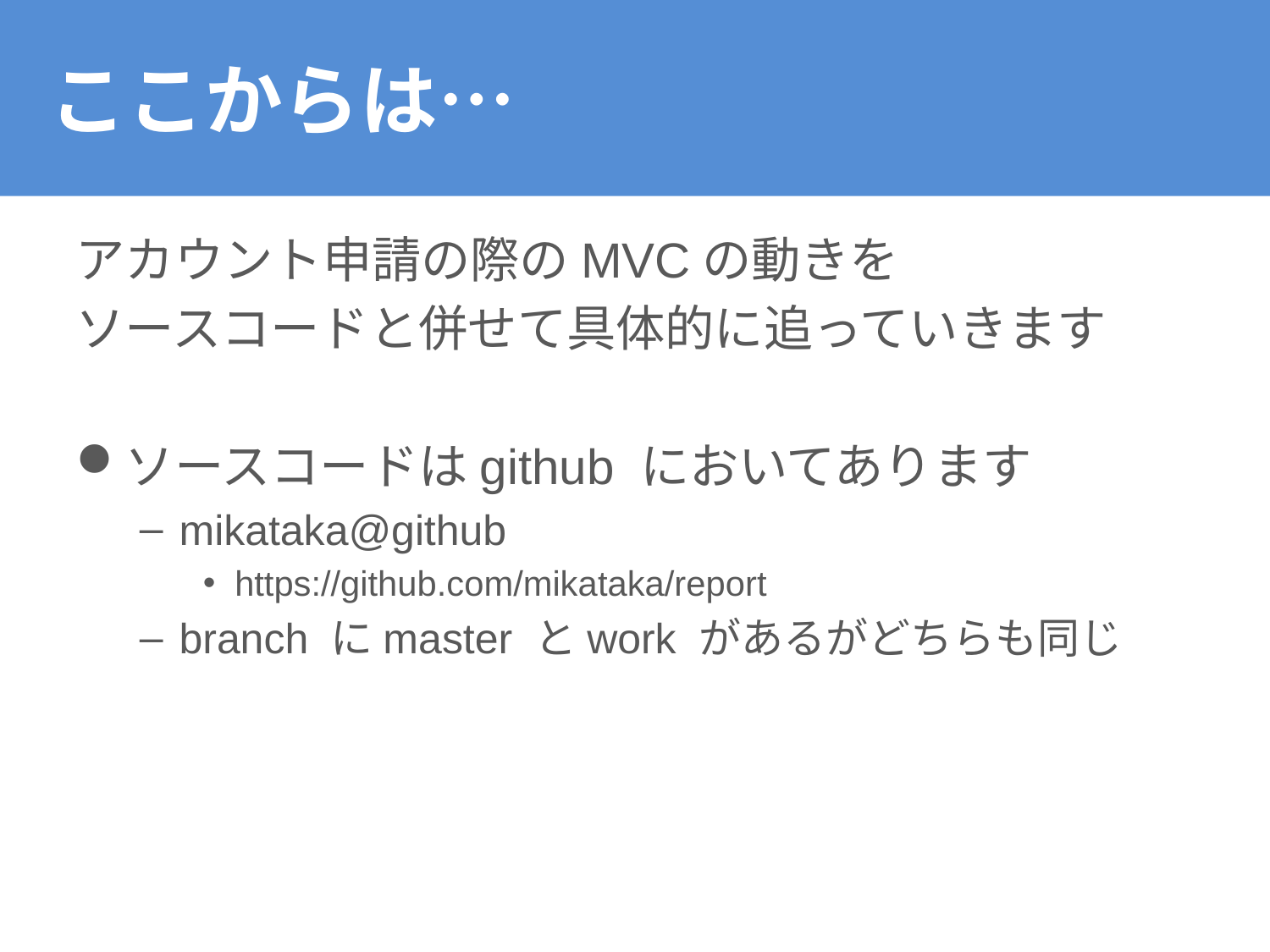

# ここからは…
アカウント申請の際のMVCの動きを
ソースコードと併せて具体的に追っていきます

ソースコードはgithub においてあります
mikataka@github
https://github.com/mikataka/report
branch にmaster とwork があるがどちらも同じ